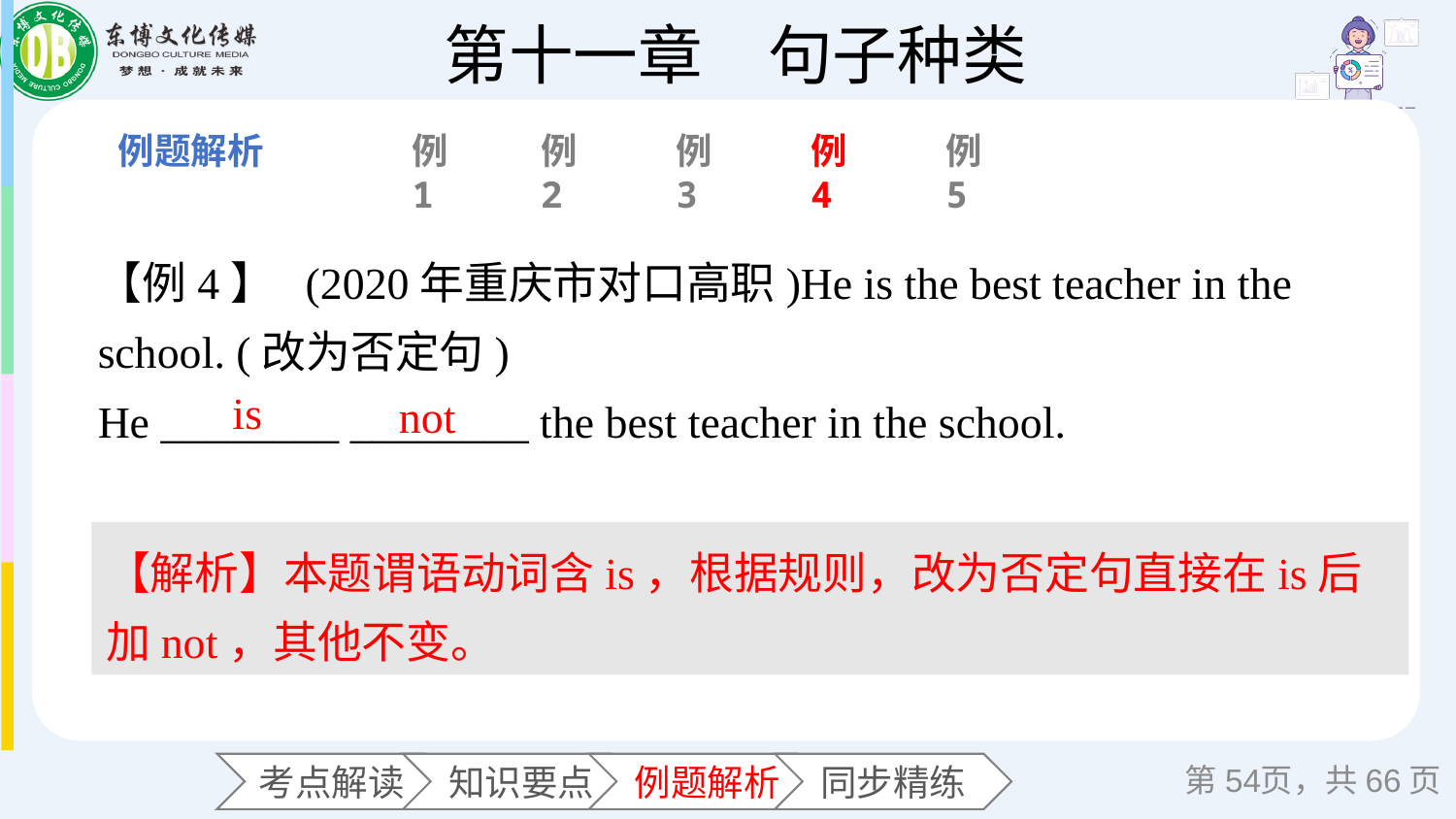

例1
例2
例3
例4
例5
【例4】  (2020年重庆市对口高职)He is the best teacher in the school. (改为否定句)
He ________ ________ the best teacher in the school.

not
is
【解析】本题谓语动词含is，根据规则，改为否定句直接在is后加not，其他不变。
第54页，共66页